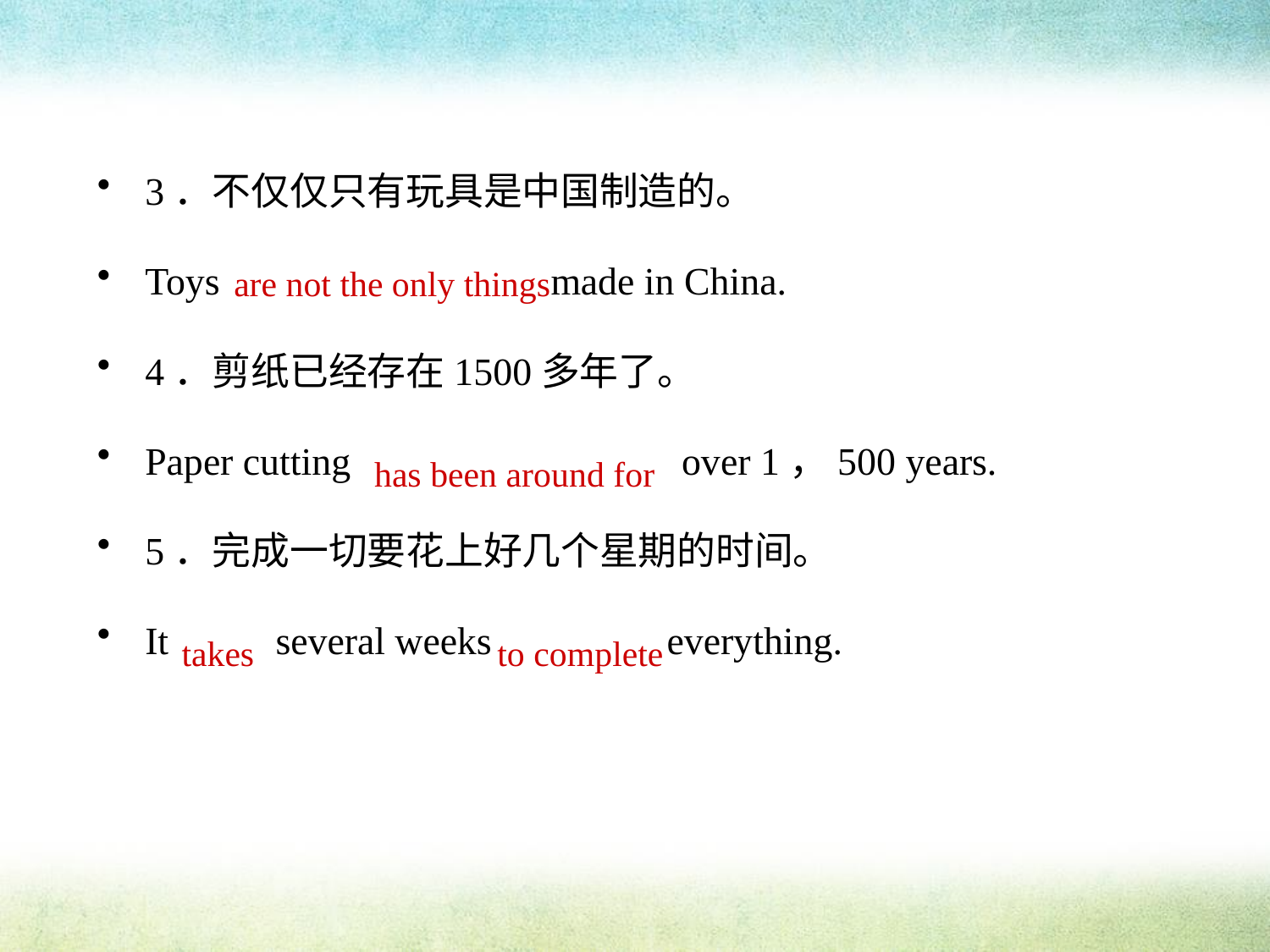

3．不仅仅只有玩具是中国制造的。

Toys                                  made in China.

4．剪纸已经存在1500多年了。

Paper cutting                                  over 1，500 years.

5．完成一切要花上好几个星期的时间。

It           several weeks                  everything.
are not the only things
has been around for
takes
 to complete